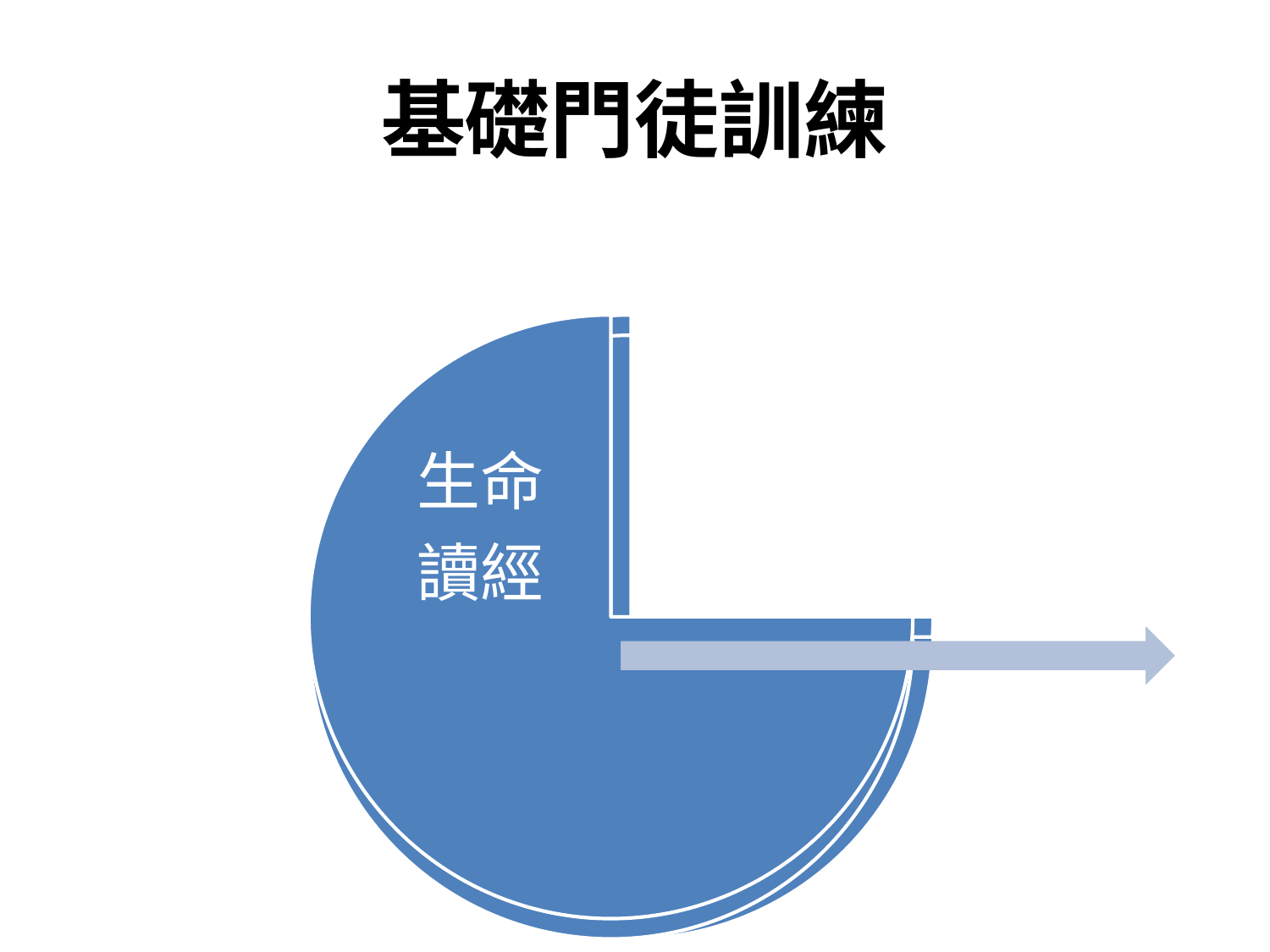

# 基礎門徒訓練
基督裡的人
新造
的人
教會
與我
生命
讀經